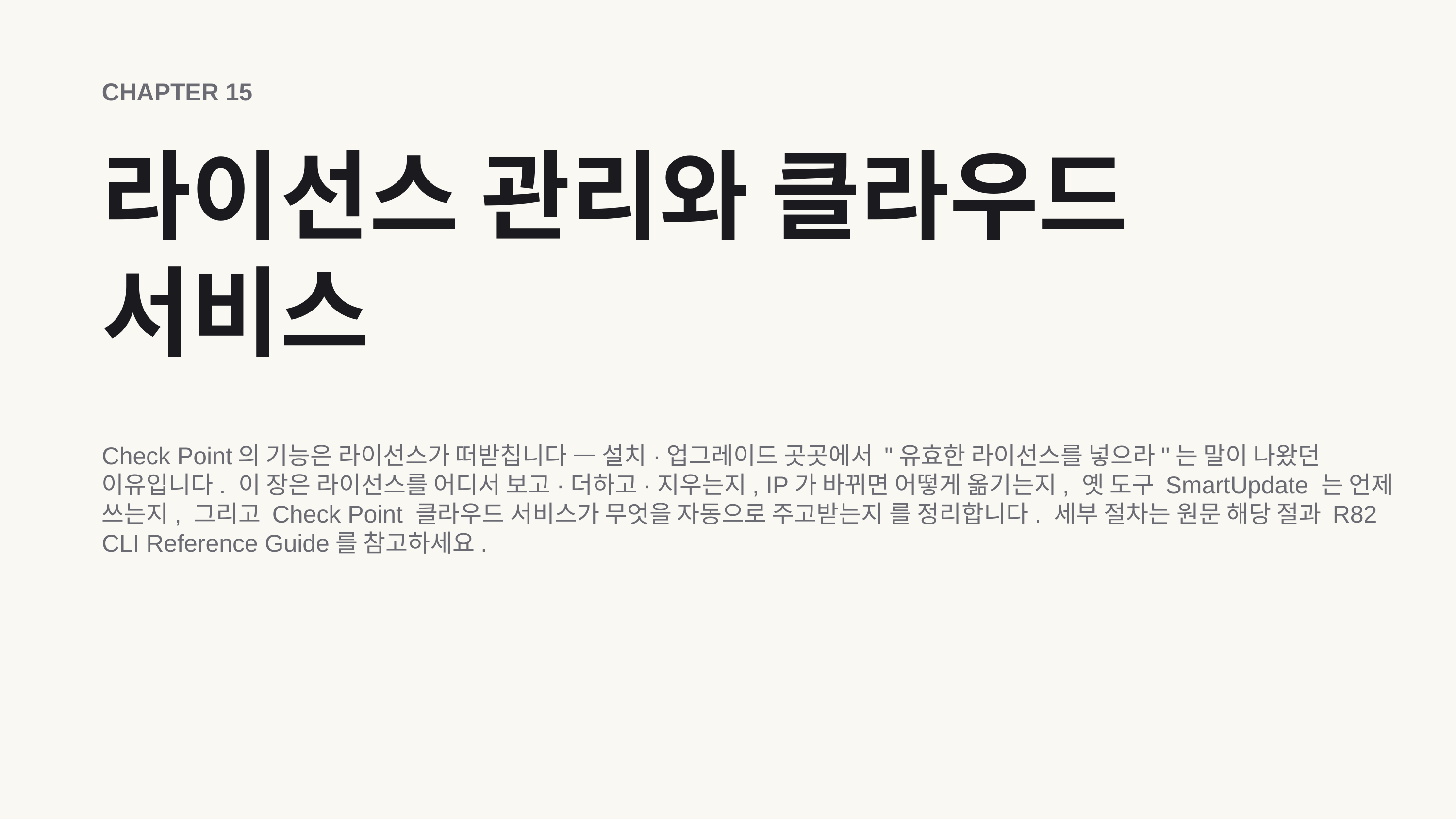

CHAPTER 15
라이선스 관리와 클라우드 서비스
Check Point의 기능은 라이선스가 떠받칩니다 — 설치·업그레이드 곳곳에서 "유효한 라이선스를 넣으라"는 말이 나왔던 이유입니다. 이 장은 라이선스를 어디서 보고·더하고·지우는지, IP가 바뀌면 어떻게 옮기는지, 옛 도구 SmartUpdate 는 언제 쓰는지, 그리고 Check Point 클라우드 서비스가 무엇을 자동으로 주고받는지 를 정리합니다. 세부 절차는 원문 해당 절과 R82 CLI Reference Guide를 참고하세요.